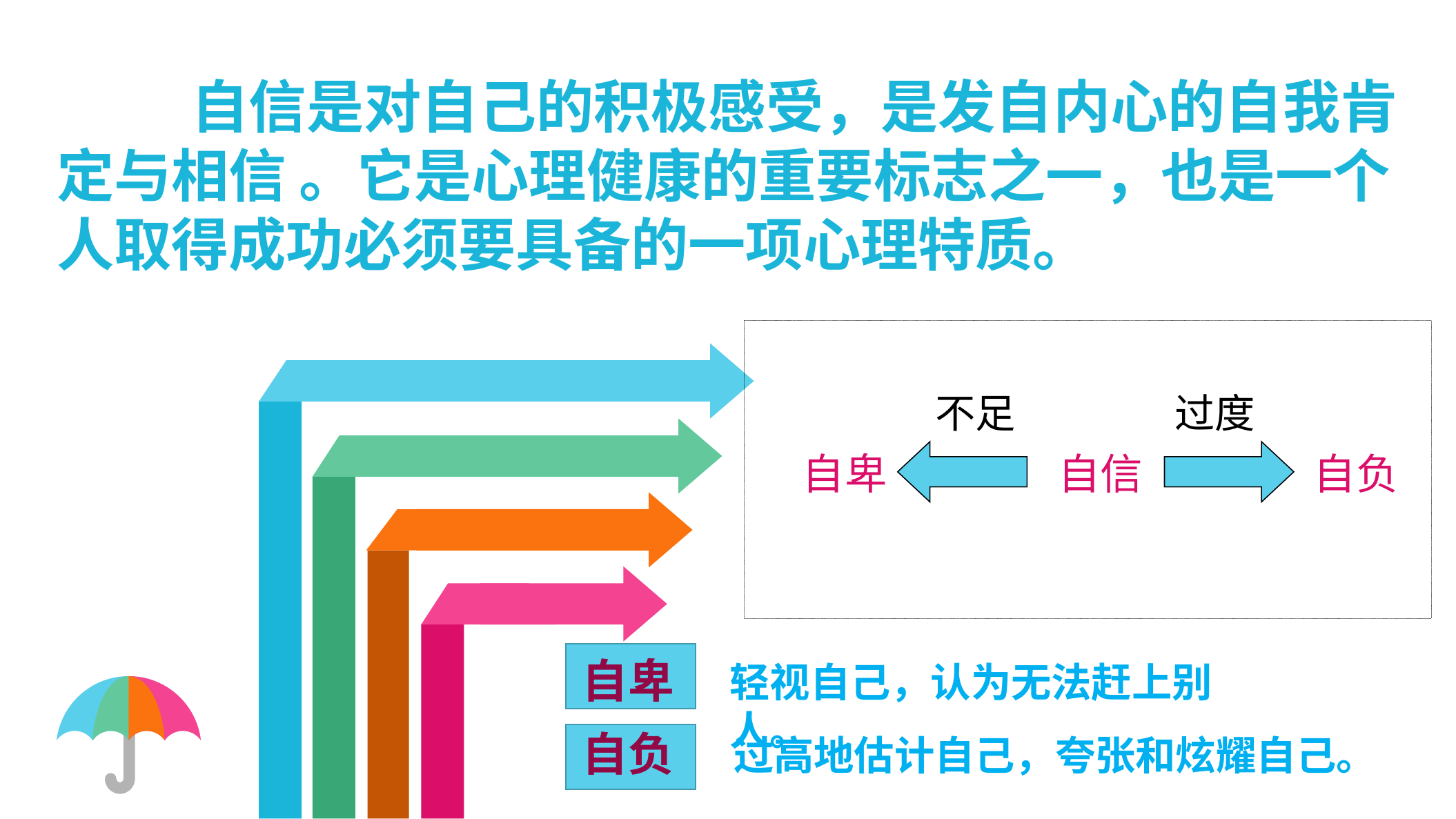

自信是对自己的积极感受，是发自内心的自我肯定与相信 。它是心理健康的重要标志之一，也是一个人取得成功必须要具备的一项心理特质。

                  不足                 过度
    自卑                  自信                  自负

自卑
轻视自己，认为无法赶上别人。

自负
过高地估计自己，夸张和炫耀自己。